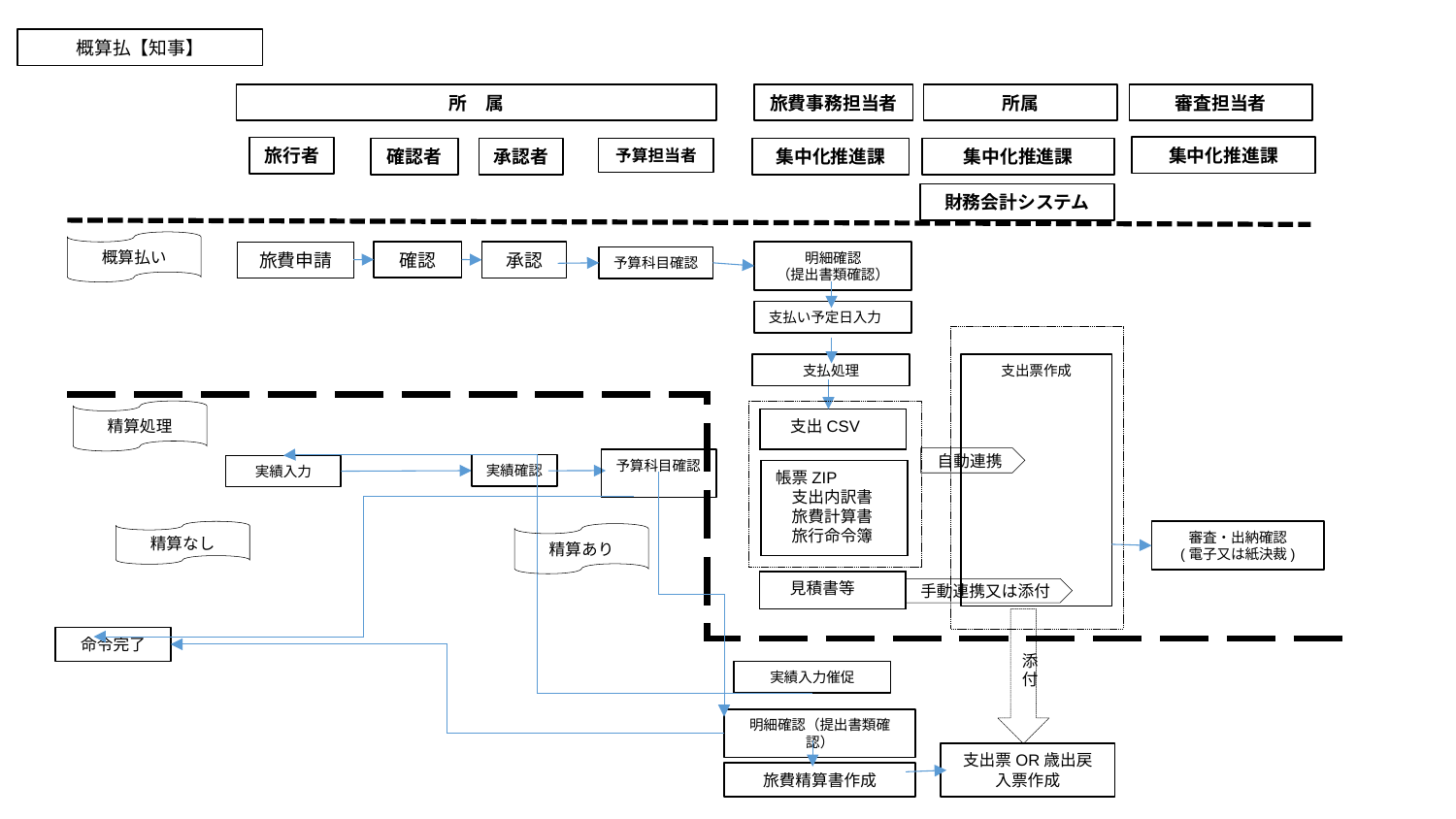

概算払【知事】
所属
所　属
旅費事務担当者
審査担当者
集中化推進課
旅行者
確認者
承認者
集中化推進課
予算担当者
集中化推進課
財務会計システム

概算払い
確認
承認
旅費申請
明細確認
（提出書類確認）
予算科目確認
支払い予定日入力

支払処理
支出票作成

精算処理

　支出CSV

自動連携
予算科目確認

実績確認
実績入力
帳票ZIP
　支出内訳書
　旅費計算書
　旅行命令簿

精算なし
審査・出納確認
(電子又は紙決裁)
精算あり
　見積書等

手動連携又は添付
添付
命令完了
実績入力催促
明細確認（提出書類確認）
支出票OR歳出戻入票作成
旅費精算書作成